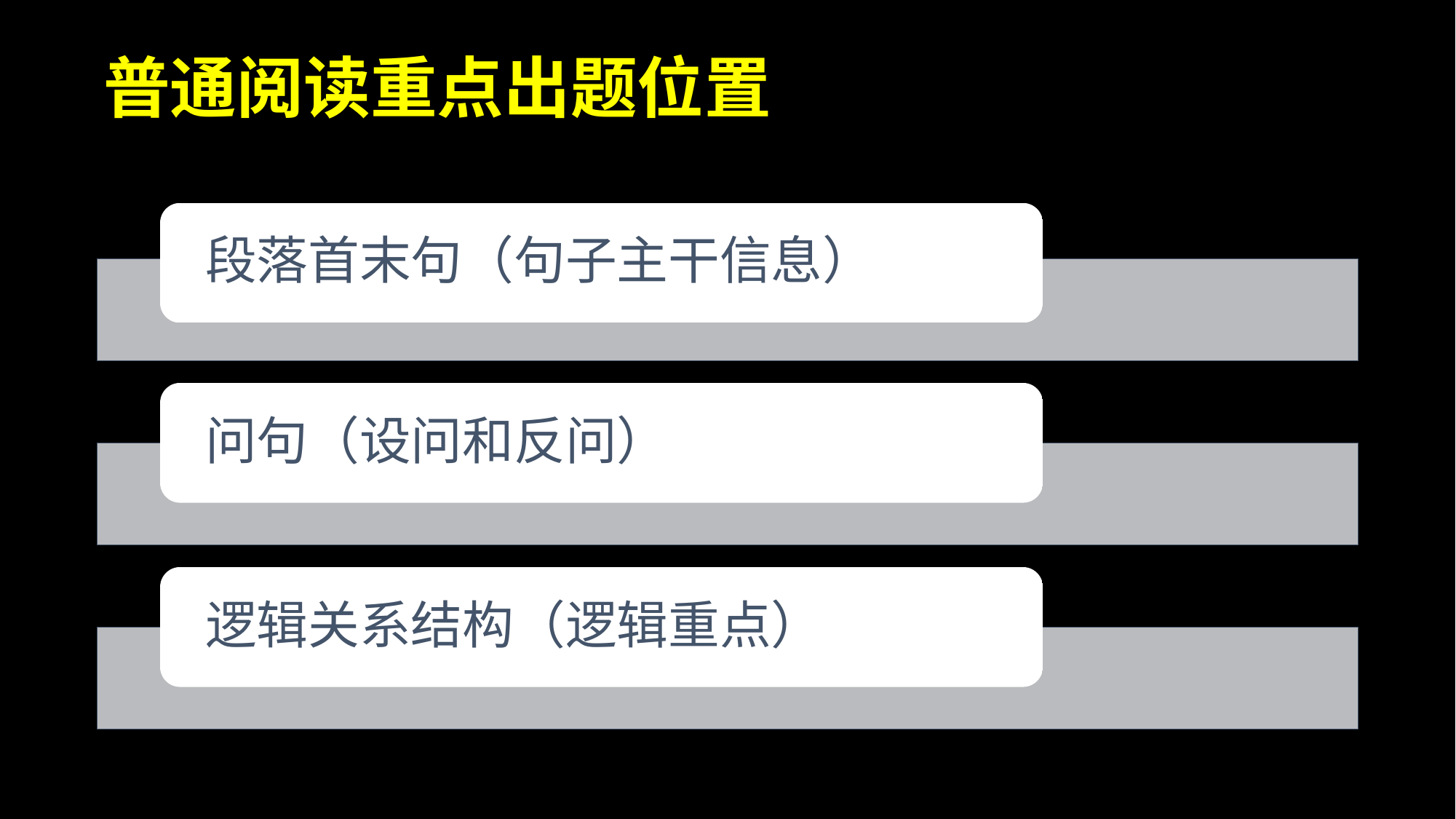

# 普通阅读重点出题位置
段落首末句（句子主干信息）
问句（设问和反问）
逻辑关系结构（逻辑重点）